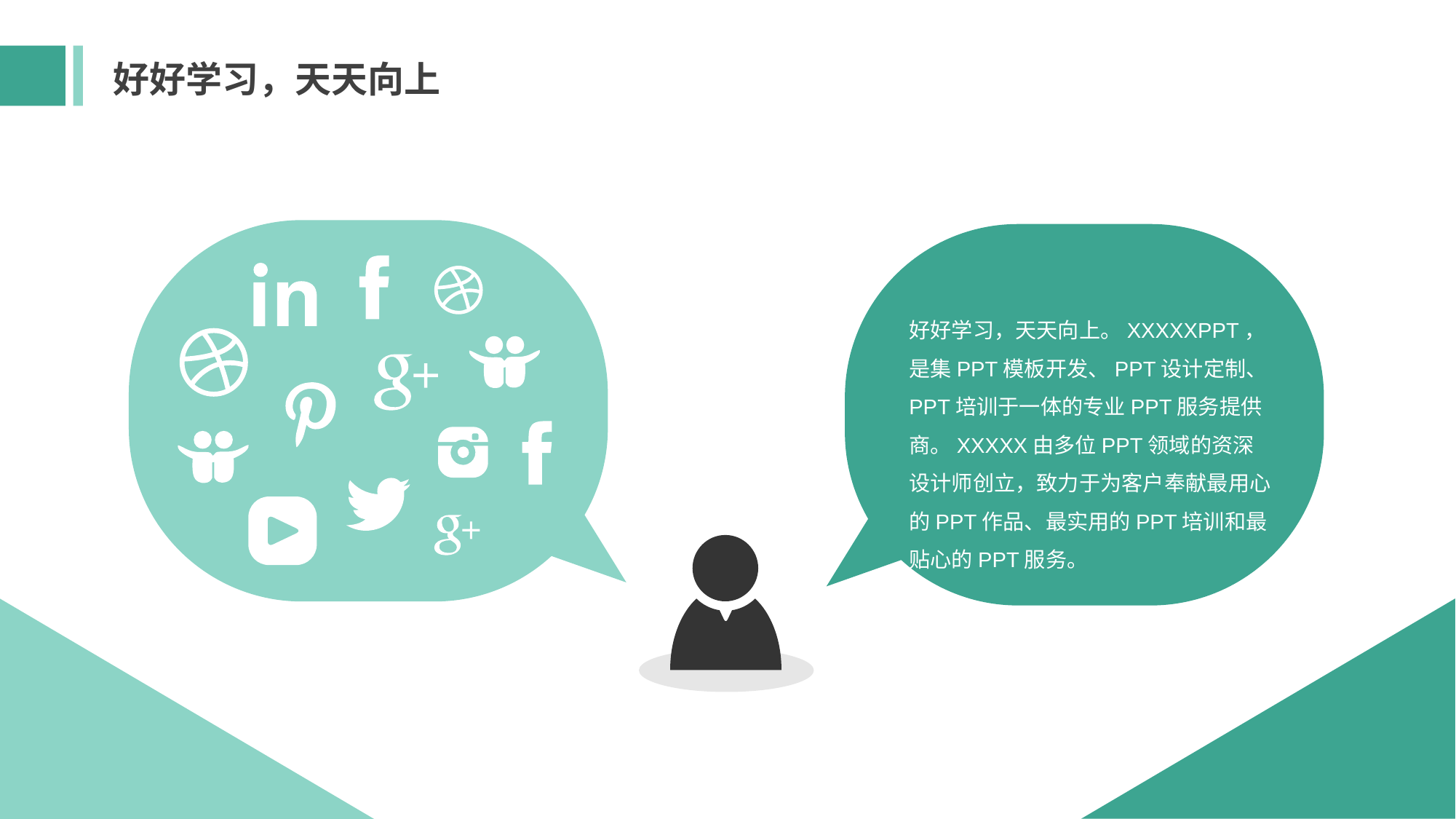

好好学习，天天向上

好好学习，天天向上。XXXXXPPT，是集PPT模板开发、PPT设计定制、PPT培训于一体的专业PPT服务提供商。XXXXX由多位PPT领域的资深设计师创立，致力于为客户奉献最用心的PPT作品、最实用的PPT培训和最贴心的PPT服务。